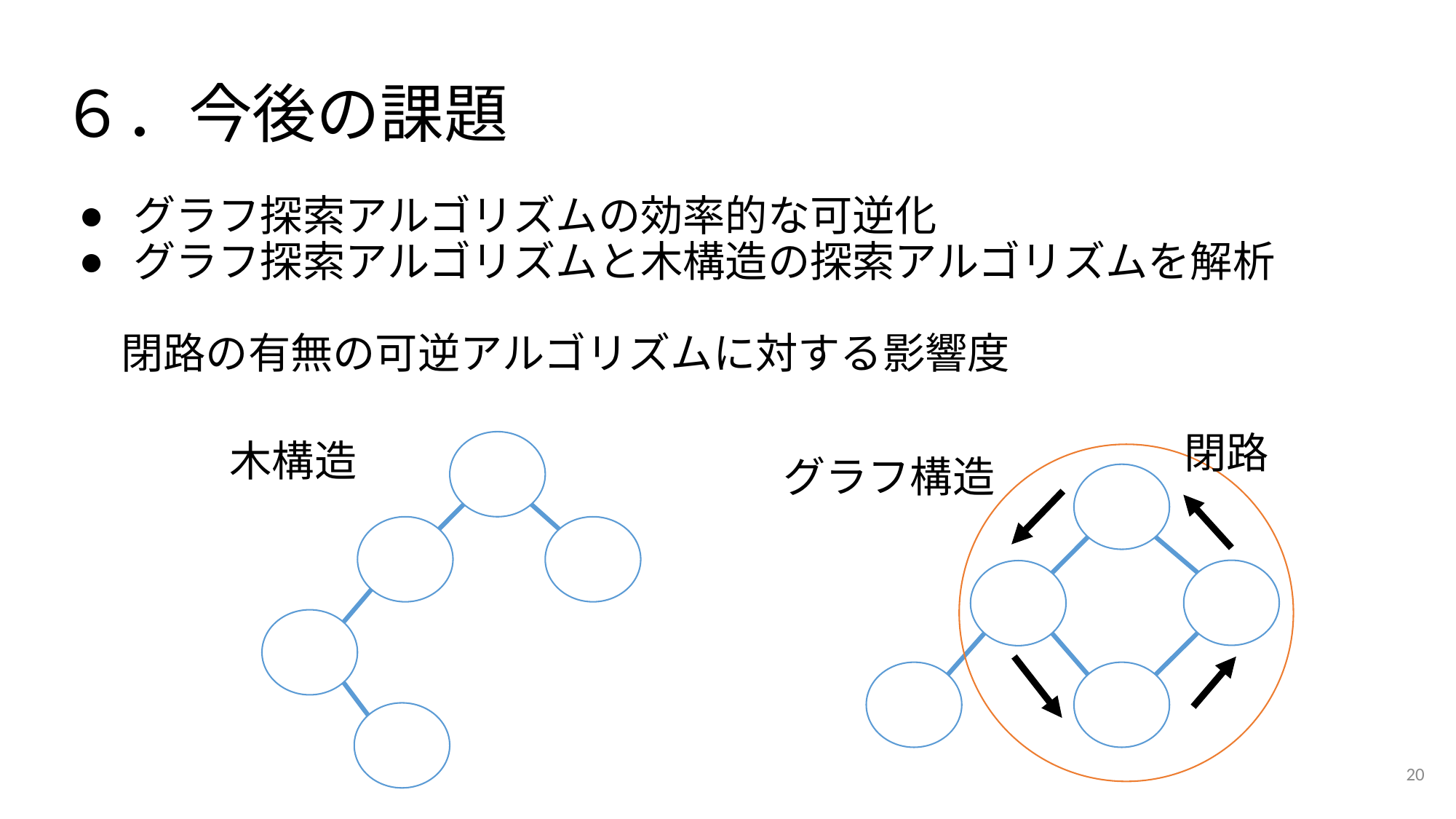

# ６．今後の課題
グラフ探索アルゴリズムの効率的な可逆化
グラフ探索アルゴリズムと木構造の探索アルゴリズムを解析

　閉路の有無の可逆アルゴリズムに対する影響度
閉路
木構造

グラフ構造

20